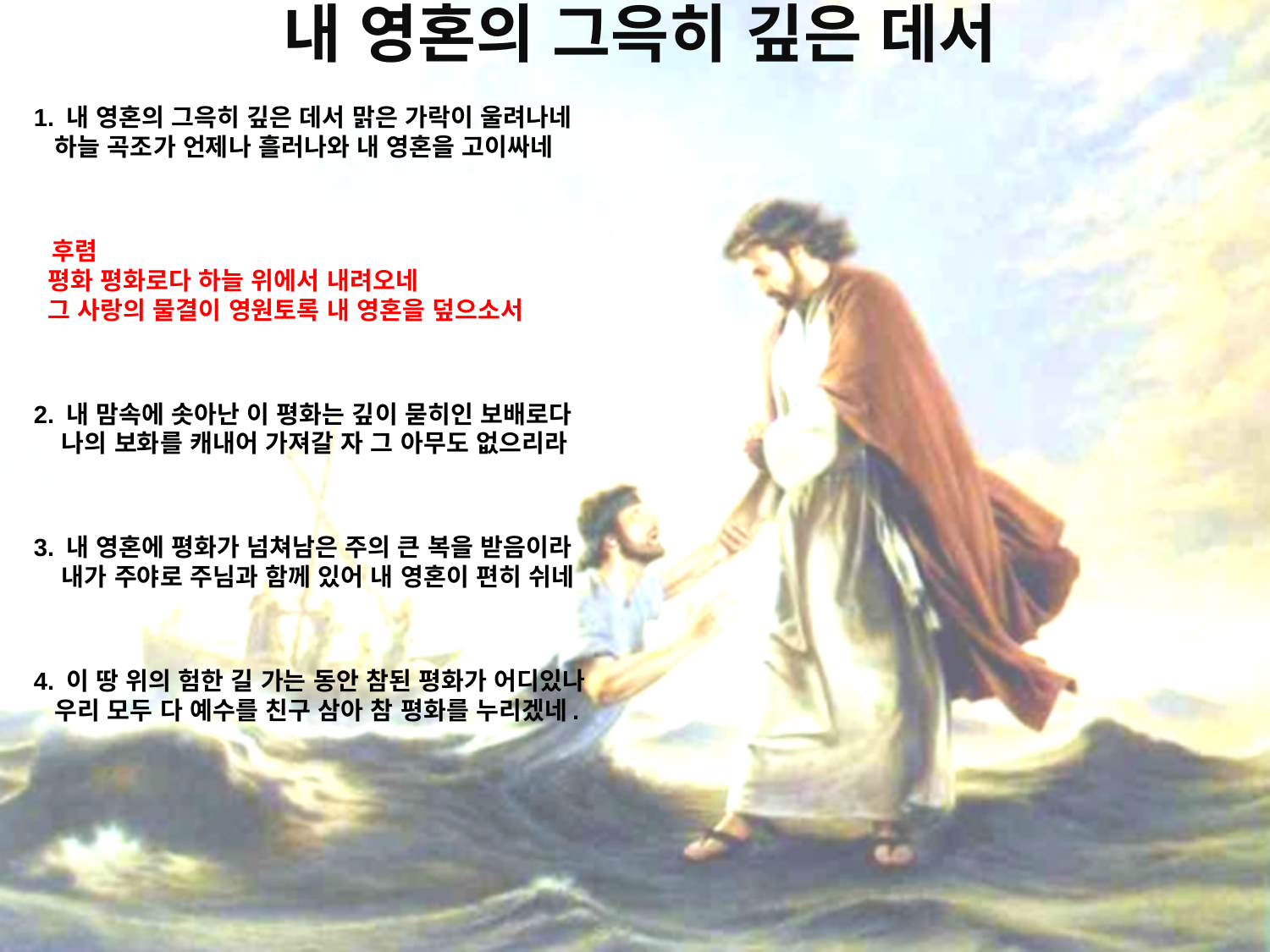

# 내 영혼의 그윽히 깊은 데서
1. 내 영혼의 그윽히 깊은 데서 맑은 가락이 울려나네
   하늘 곡조가 언제나 흘러나와 내 영혼을 고이싸네

  후렴
  평화 평화로다 하늘 위에서 내려오네
  그 사랑의 물결이 영원토록 내 영혼을 덮으소서

2. 내 맘속에 솟아난 이 평화는 깊이 묻히인 보배로다
    나의 보화를 캐내어 가져갈 자 그 아무도 없으리라

3. 내 영혼에 평화가 넘쳐남은 주의 큰 복을 받음이라
    내가 주야로 주님과 함께 있어 내 영혼이 편히 쉬네

4. 이 땅 위의 험한 길 가는 동안 참된 평화가 어디있나
   우리 모두 다 예수를 친구 삼아 참 평화를 누리겠네.